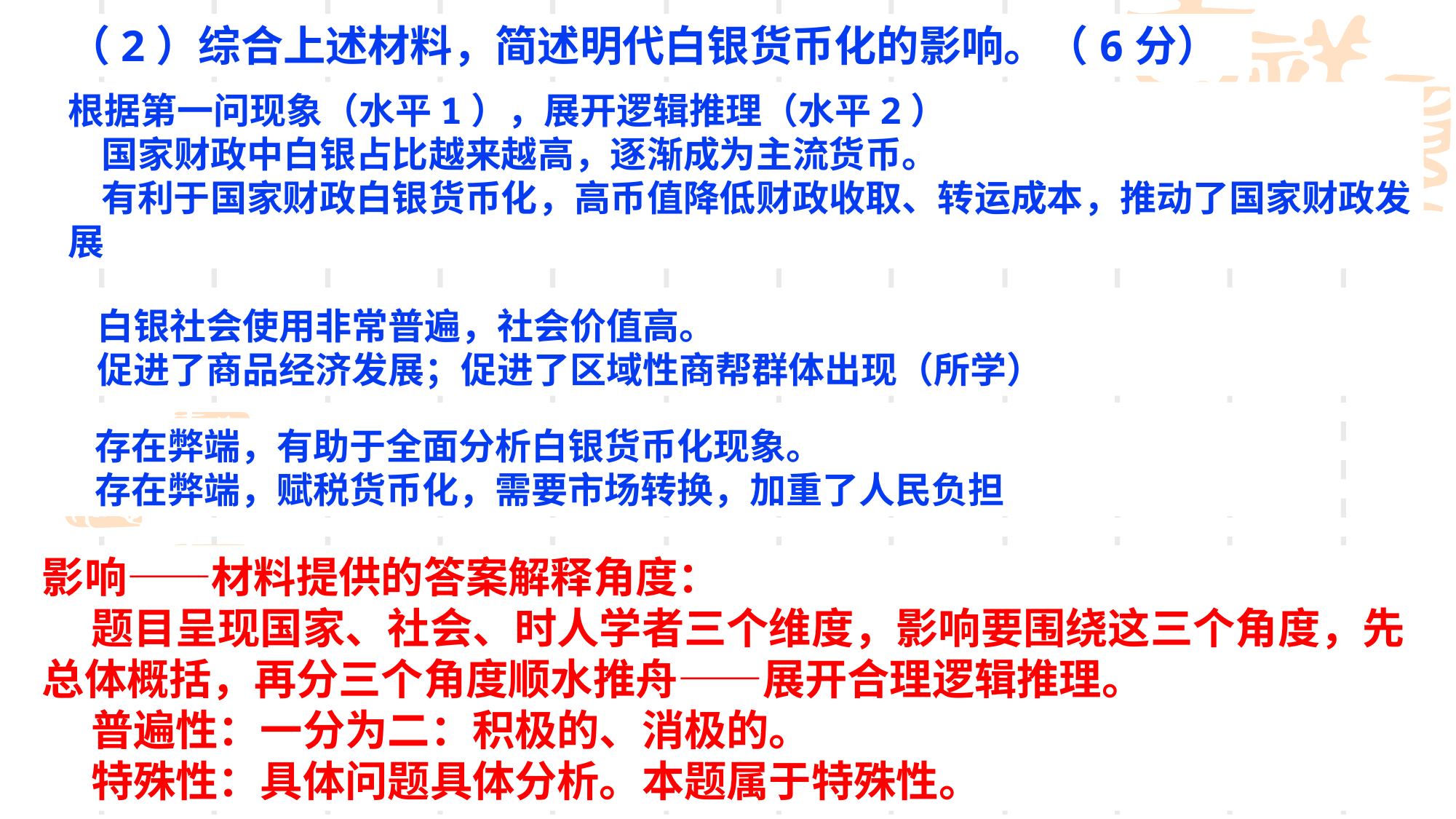

（2）综合上述材料，简述明代白银货币化的影响。（6分）
根据第一问现象（水平1），展开逻辑推理（水平2）
   国家财政中白银占比越来越高，逐渐成为主流货币。
   有利于国家财政白银货币化，高币值降低财政收取、转运成本，推动了国家财政发展
   白银社会使用非常普遍，社会价值高。
   促进了商品经济发展；促进了区域性商帮群体出现（所学）
   存在弊端，有助于全面分析白银货币化现象。
   存在弊端，赋税货币化，需要市场转换，加重了人民负担
影响——材料提供的答案解释角度：
    题目呈现国家、社会、时人学者三个维度，影响要围绕这三个角度，先总体概括，再分三个角度顺水推舟——展开合理逻辑推理。
    普遍性：一分为二：积极的、消极的。
    特殊性：具体问题具体分析。本题属于特殊性。